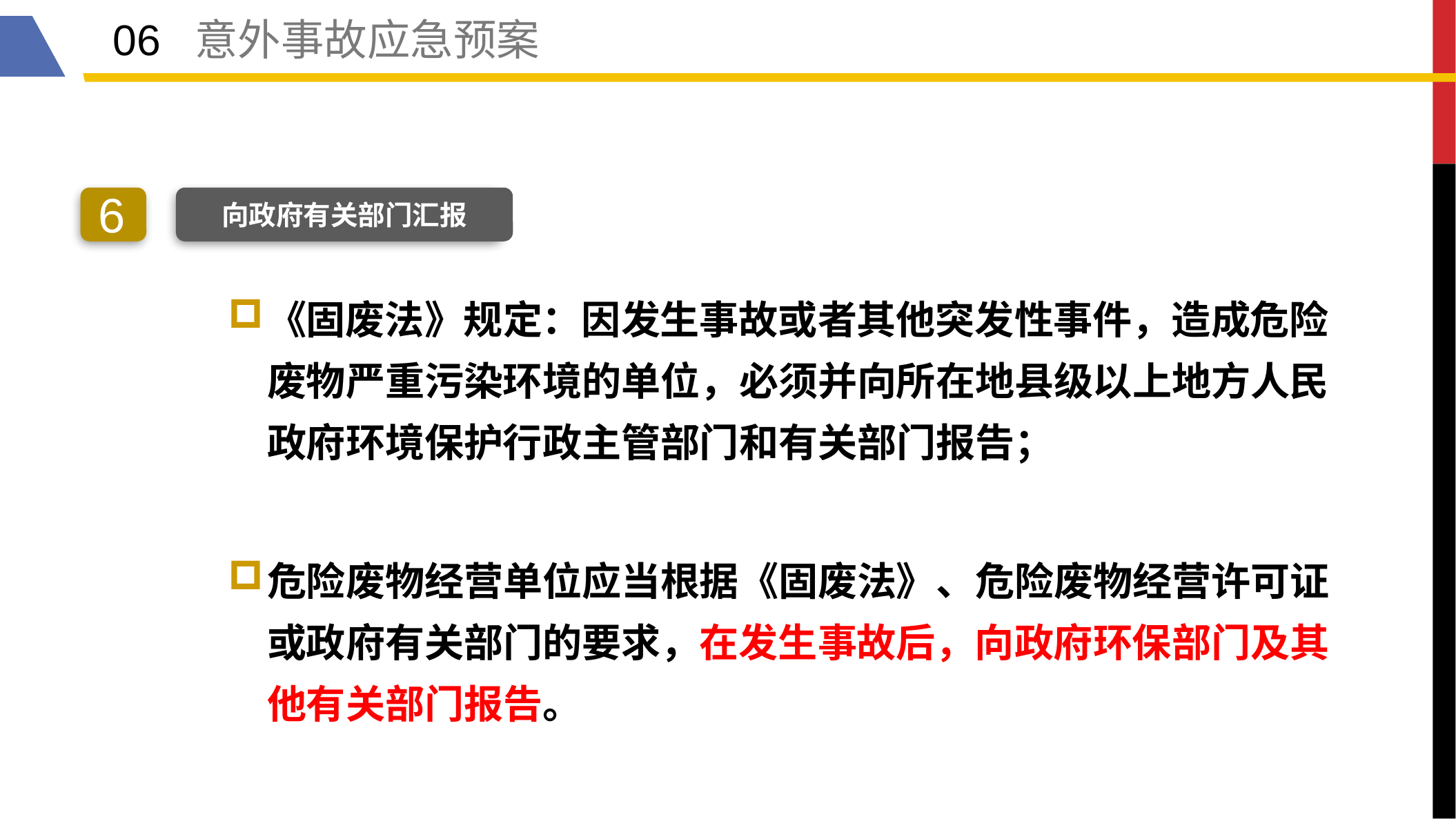

06  意外事故应急预案

6

向政府有关部门汇报

《固废法》规定：因发生事故或者其他突发性事件，造成危险废物严重污染环境的单位，必须并向所在地县级以上地方人民政府环境保护行政主管部门和有关部门报告；

危险废物经营单位应当根据《固废法》、危险废物经营许可证或政府有关部门的要求，在发生事故后，向政府环保部门及其他有关部门报告。